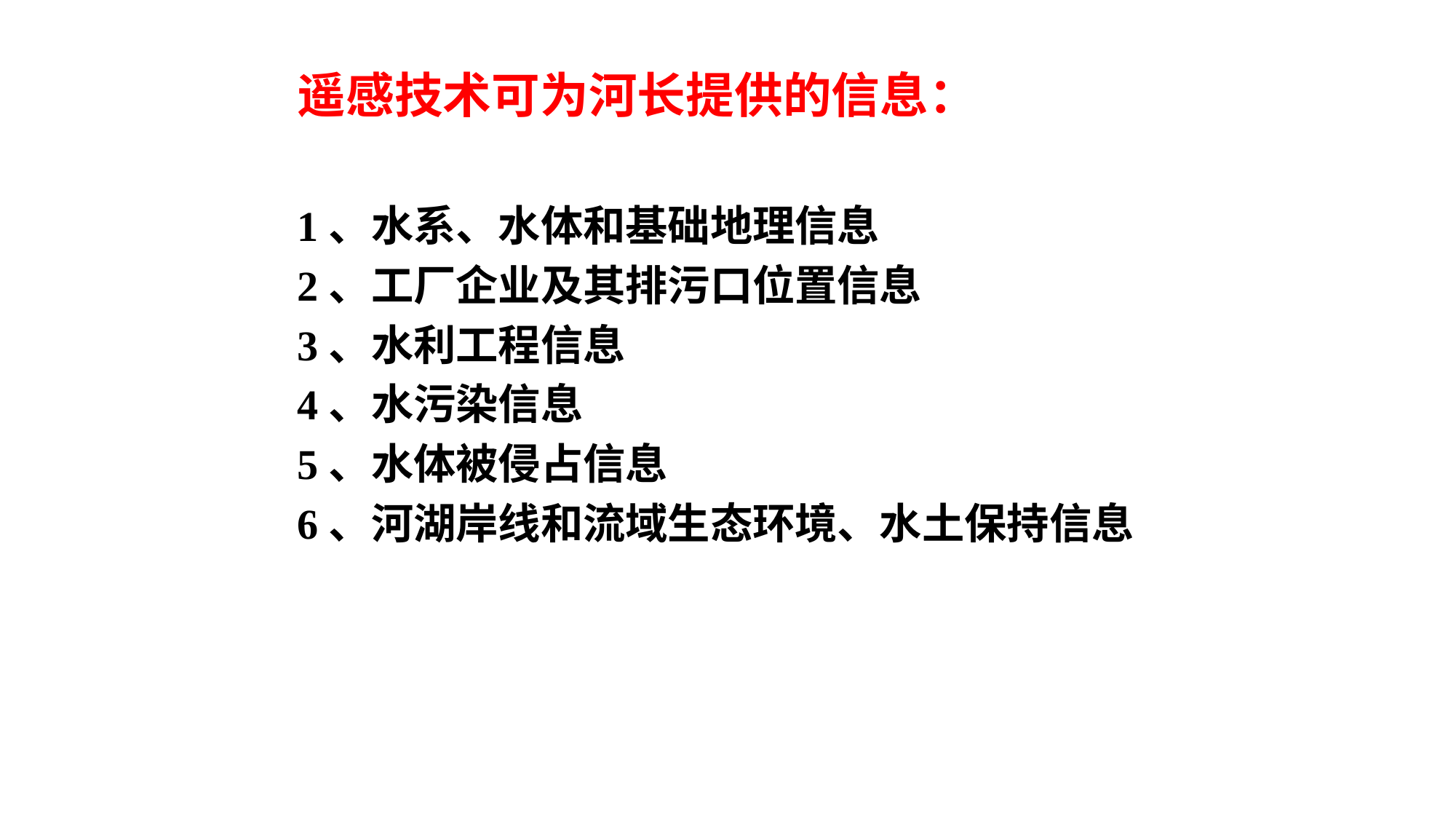

遥感技术可为河长提供的信息：

1、水系、水体和基础地理信息
2、工厂企业及其排污口位置信息
3、水利工程信息
4、水污染信息
5、水体被侵占信息
6、河湖岸线和流域生态环境、水土保持信息